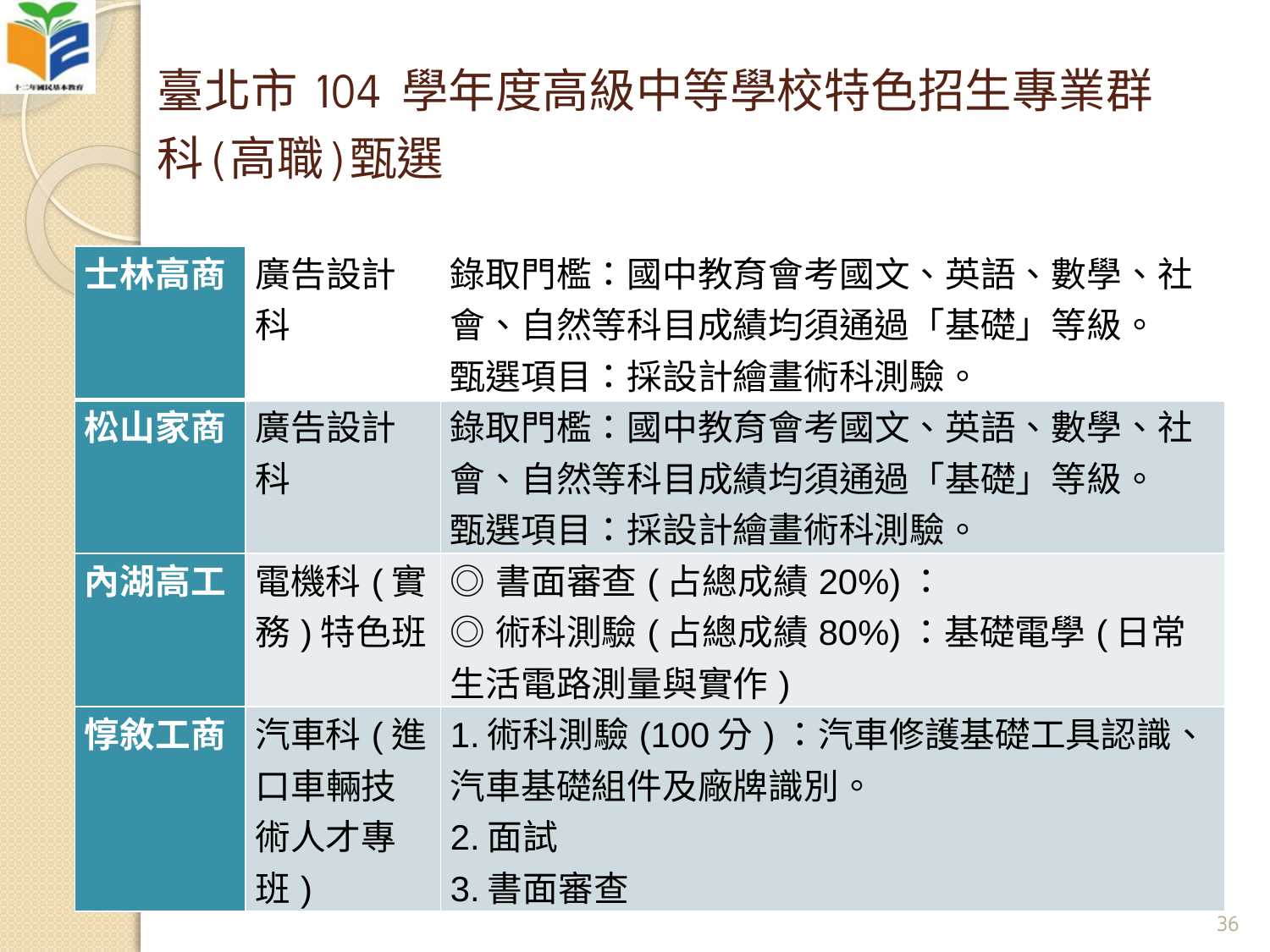

臺北市 104 學年度高級中等學校特色招生專業群科(高職)甄選
| 士林高商 | 廣告設計科 | 錄取門檻：國中教育會考國文、英語、數學、社會、自然等科目成績均須通過「基礎」等級。 甄選項目：採設計繪畫術科測驗。 |
| --- | --- | --- |
| 松山家商 | 廣告設計科 | 錄取門檻：國中教育會考國文、英語、數學、社會、自然等科目成績均須通過「基礎」等級。 甄選項目：採設計繪畫術科測驗。 |
| 內湖高工 | 電機科(實務)特色班 | ◎書面審查(占總成績20%)： ◎術科測驗(占總成績80%)：基礎電學(日常生活電路測量與實作) |
| 惇敘工商 | 汽車科(進口車輛技術人才專班) | 1.術科測驗(100分)：汽車修護基礎工具認識、汽車基礎組件及廠牌識別。 2.面試 3.書面審查 |
36